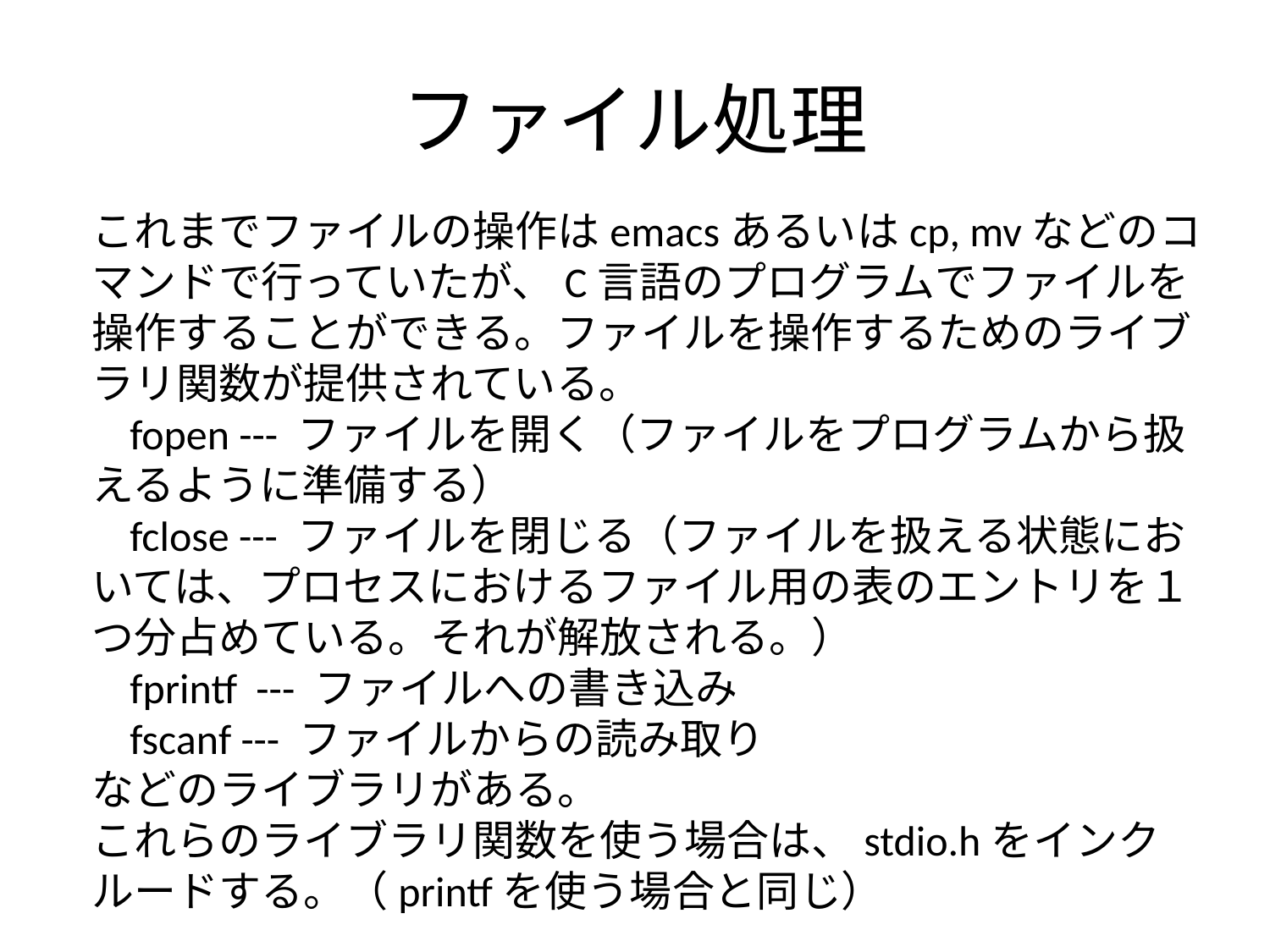

# ファイル処理
これまでファイルの操作はemacsあるいはcp, mvなどのコマンドで行っていたが、C言語のプログラムでファイルを操作することができる。ファイルを操作するためのライブラリ関数が提供されている。
    fopen --- ファイルを開く（ファイルをプログラムから扱えるように準備する）
    fclose --- ファイルを閉じる（ファイルを扱える状態においては、プロセスにおけるファイル用の表のエントリを１つ分占めている。それが解放される。）
    fprintf  --- ファイルへの書き込み
    fscanf --- ファイルからの読み取り
などのライブラリがある。
これらのライブラリ関数を使う場合は、stdio.hをインクルードする。（printfを使う場合と同じ）